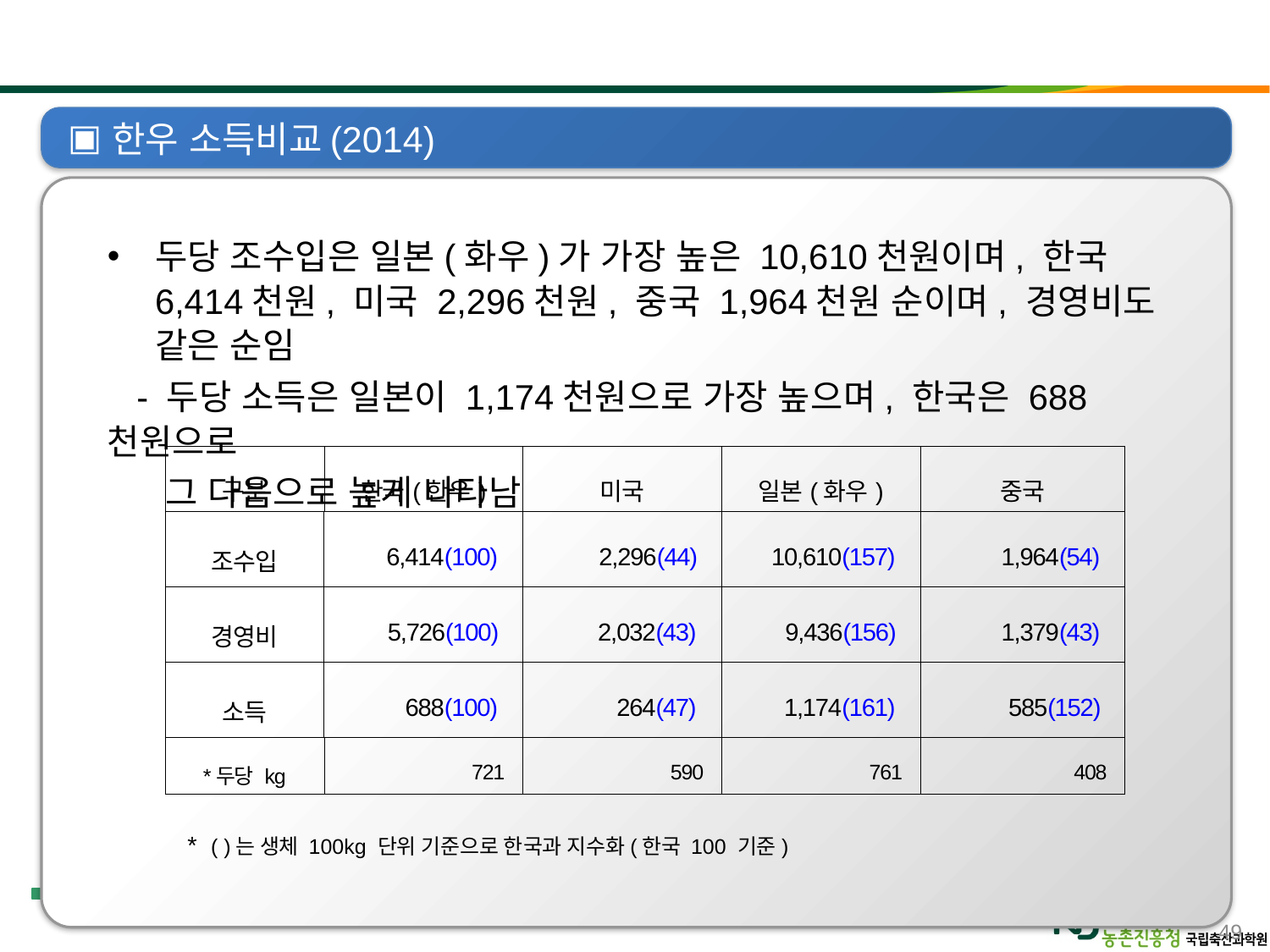

#
한우 소득비교(2014)
두당 조수입은 일본(화우)가 가장 높은 10,610천원이며, 한국 6,414천원, 미국 2,296천원, 중국 1,964천원 순이며, 경영비도 같은 순임
   - 두당 소득은 일본이 1,174천원으로 가장 높으며, 한국은 688천원으로
     그 다음으로 높게 나타남
| 구분 | 한국(한우) | 미국 | 일본(화우) | 중국 |
| --- | --- | --- | --- | --- |
| 조수입 | 6,414(100) | 2,296(44) | 10,610(157) | 1,964(54) |
| 경영비 | 5,726(100) | 2,032(43) | 9,436(156) | 1,379(43) |
| 소득 | 688(100) | 264(47) | 1,174(161) | 585(152) |
| \*두당 kg | 721 | 590 | 761 | 408 |
* ( )는 생체 100kg 단위 기준으로 한국과 지수화(한국 100 기준)
49